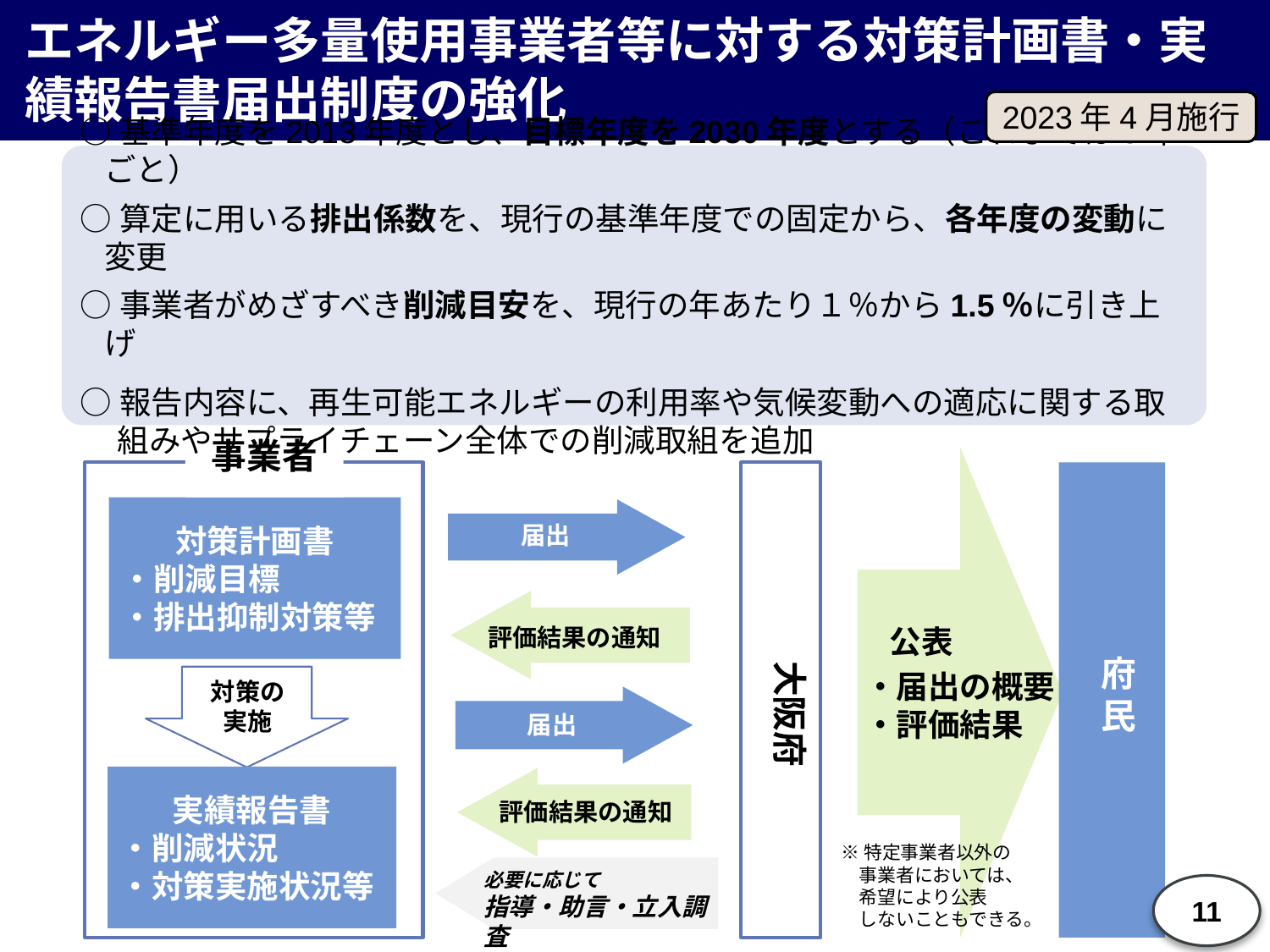

エネルギー多量使用事業者等に対する対策計画書・実績報告書届出制度の強化
2023年4月施行
○基準年度を2013年度とし、目標年度を2030年度とする（これまでは３年ごと）
○算定に用いる排出係数を、現行の基準年度での固定から、各年度の変動に変更
○事業者がめざすべき削減目安を、現行の年あたり１％から1.5％に引き上げ
○報告内容に、再生可能エネルギーの利用率や気候変動への適応に関する取組みやサプライチェーン全体での削減取組を追加
事業者

対策計画書
・削減目標
・排出抑制対策等

届出

評価結果の通知
　公表
・届出の概要
・評価結果

府
民

大阪府

対策の
実施

届出
実績報告書
・削減状況
・対策実施状況等

評価結果の通知
※特定事業者以外の
　事業者においては、
　希望により公表
　しないこともできる。

必要に応じて
指導・助言・立入調査
11